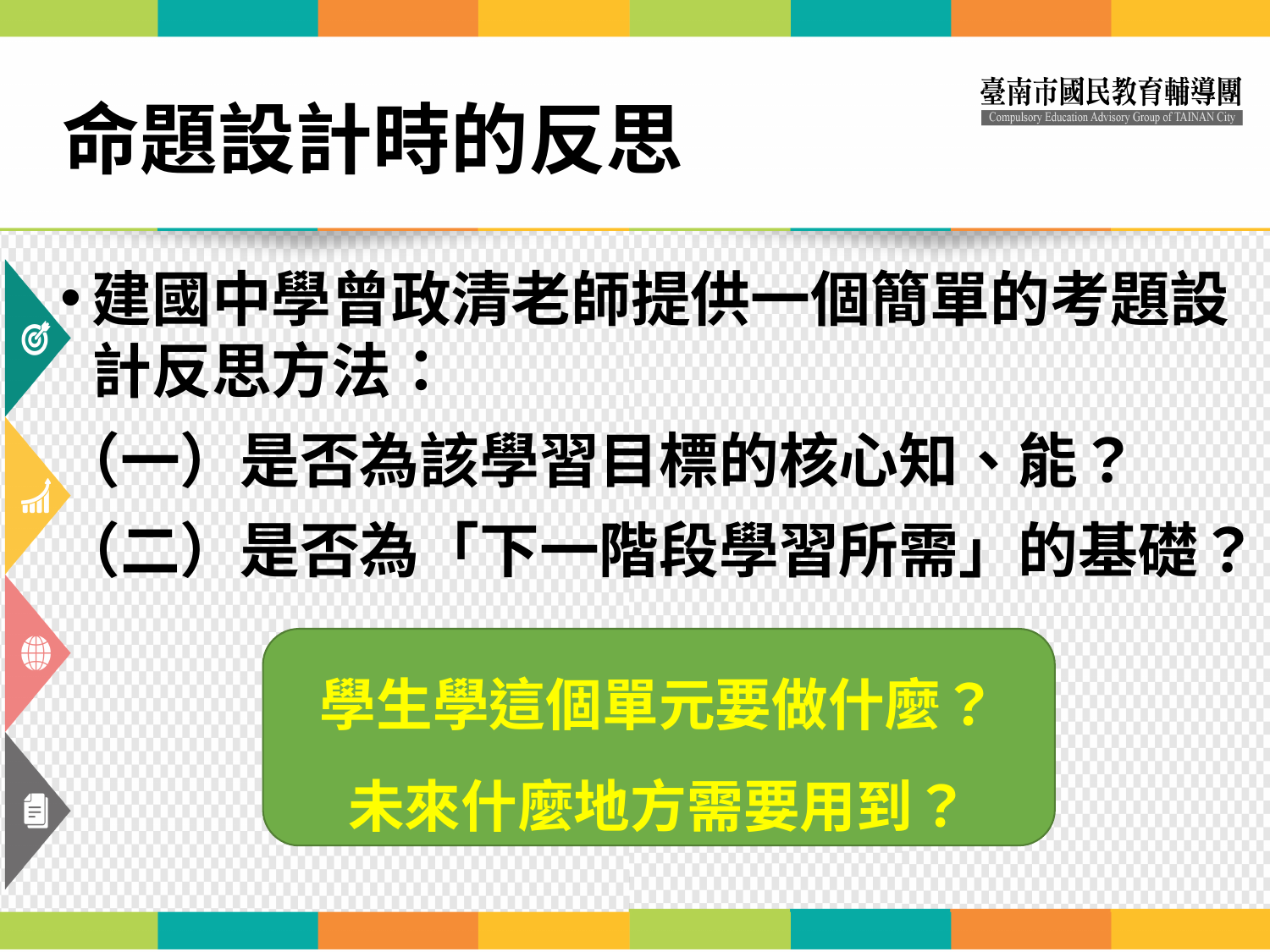

# 命題設計時的反思
建國中學曾政清老師提供一個簡單的考題設計反思方法：
（一）是否為該學習目標的核心知、能？
（二）是否為「下一階段學習所需」的基礎？
學生學這個單元要做什麼？
未來什麼地方需要用到？